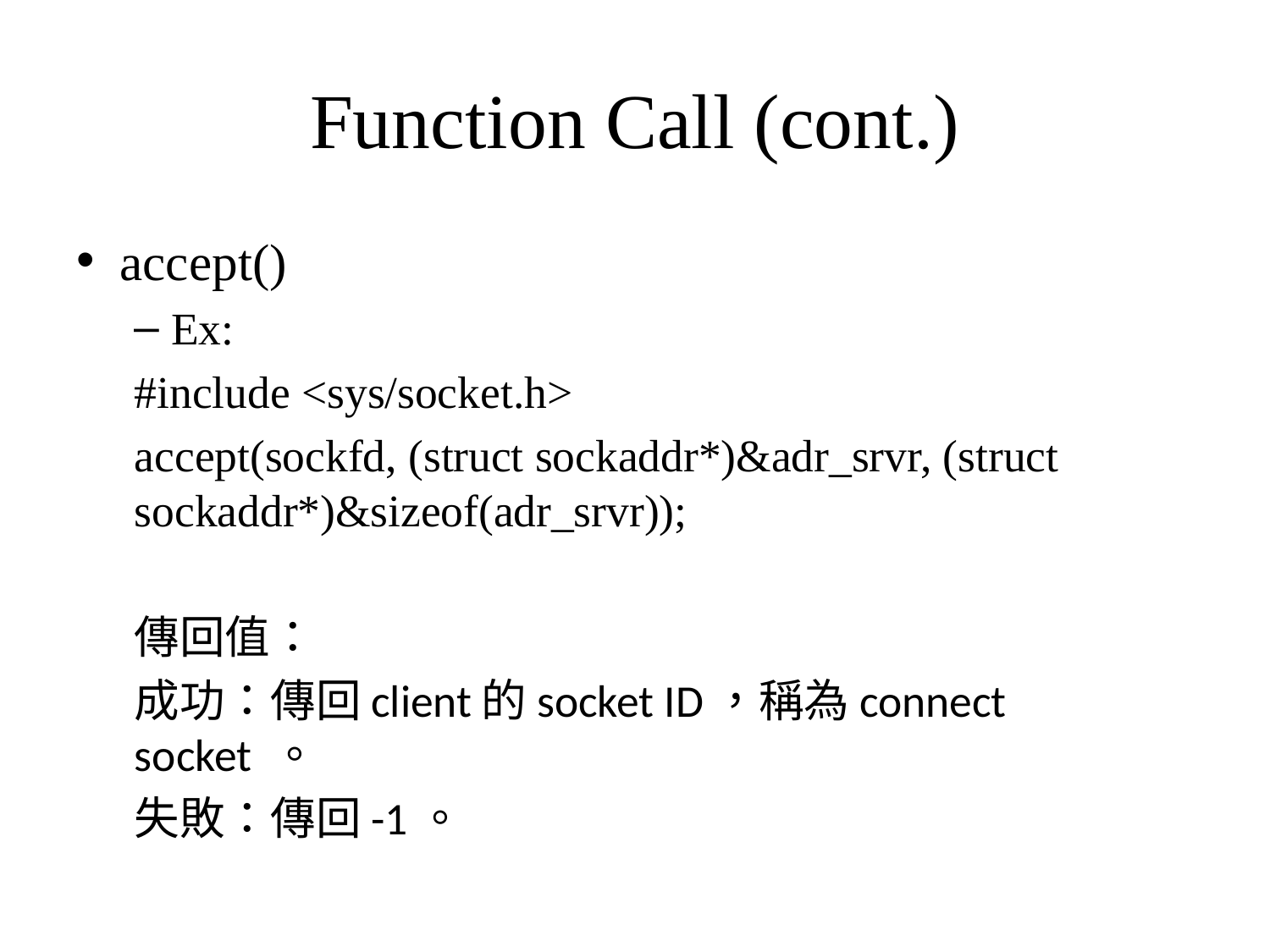

# Function Call (cont.)
accept()
Ex:
#include <sys/socket.h>
accept(sockfd, (struct sockaddr*)&adr_srvr, (struct sockaddr*)&sizeof(adr_srvr));

傳回值：
成功：傳回client的socket ID，稱為connect socket 。
失敗：傳回-1。